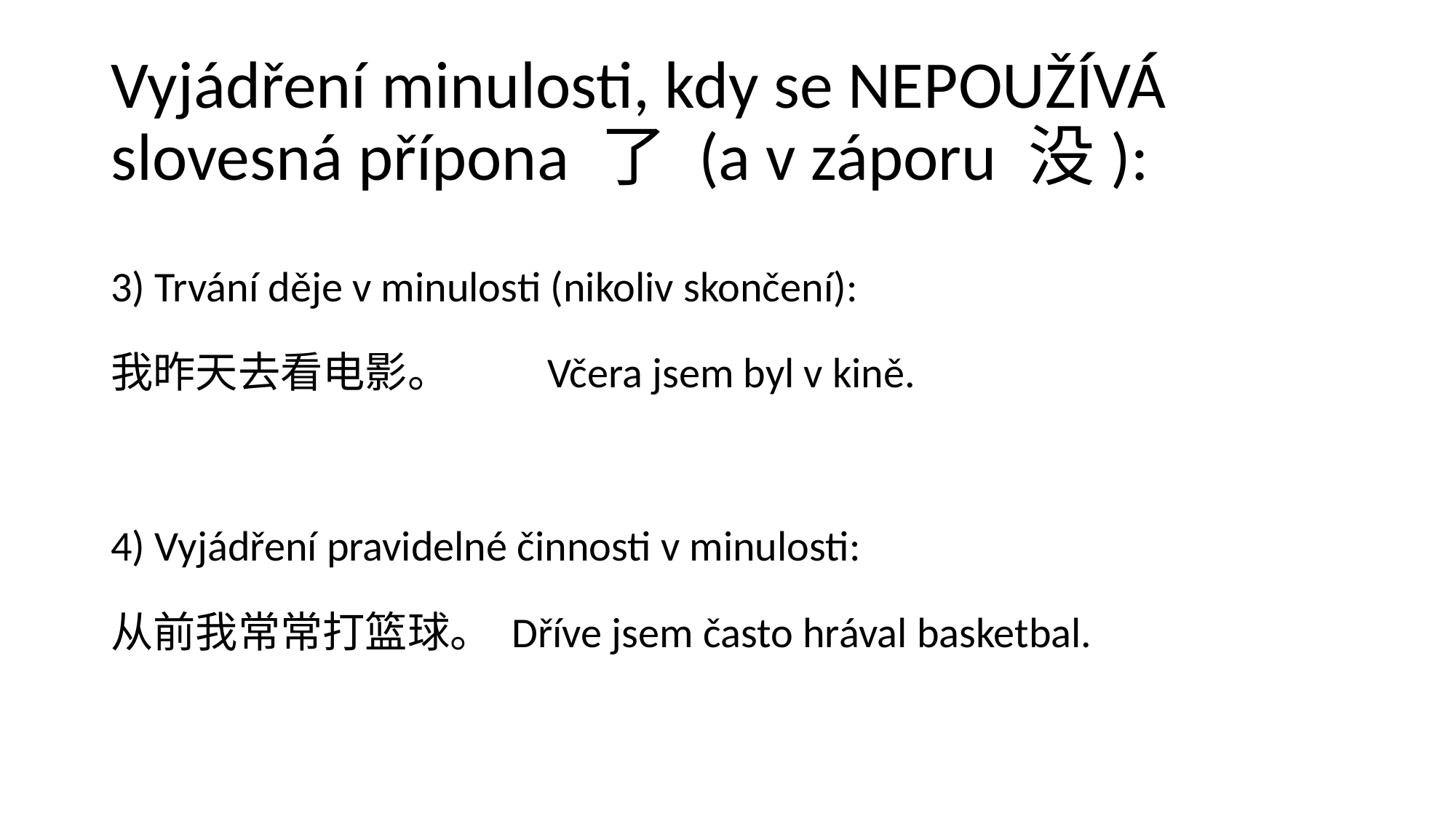

# Vyjádření minulosti, kdy se NEPOUŽÍVÁ slovesná přípona 了 (a v záporu 没):
3) Trvání děje v minulosti (nikoliv skončení):
我昨天去看电影。	Včera jsem byl v kině.

4) Vyjádření pravidelné činnosti v minulosti:
从前我常常打篮球。 Dříve jsem často hrával basketbal.